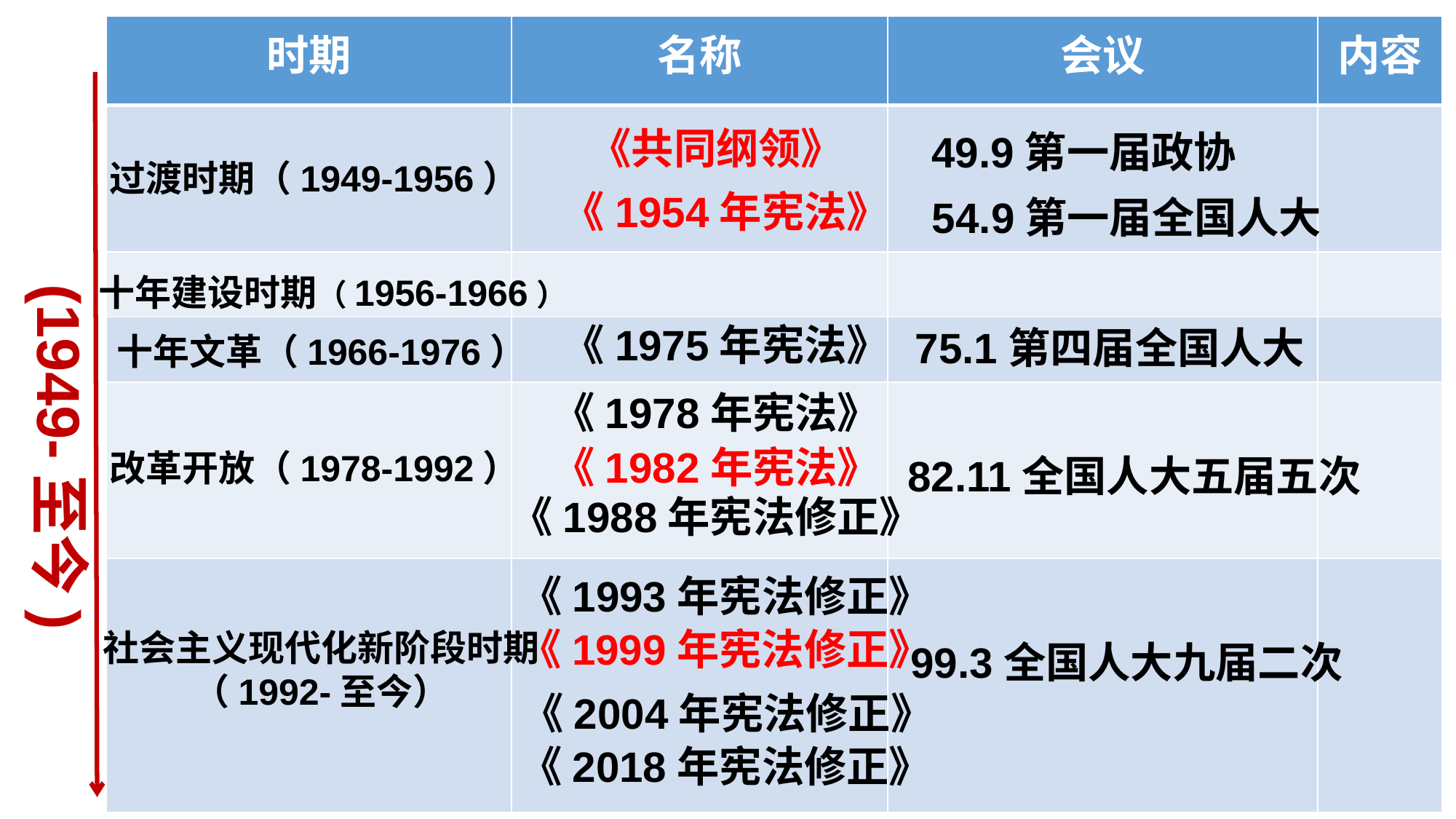

| 时期 | 名称 | 会议 | 内容 |
| --- | --- | --- | --- |
|  |  |  |  |
|  |  |  |  |
|  |  |  |  |
|  |  |  |  |
|  |  |  |  |
《共同纲领》
49.9第一届政协
过渡时期（1949-1956）
《1954年宪法》
54.9第一届全国人大
十年建设时期（1956-1966）
(1949-至今)
《1975年宪法》
75.1第四届全国人大
十年文革（1966-1976）
《1978年宪法》
《1982年宪法》
改革开放（1978-1992）
82.11全国人大五届五次
《1988年宪法修正》
《1993年宪法修正》
《1999年宪法修正》
社会主义现代化新阶段时期
（1992-至今）
99.3全国人大九届二次
《2004年宪法修正》
《2018年宪法修正》